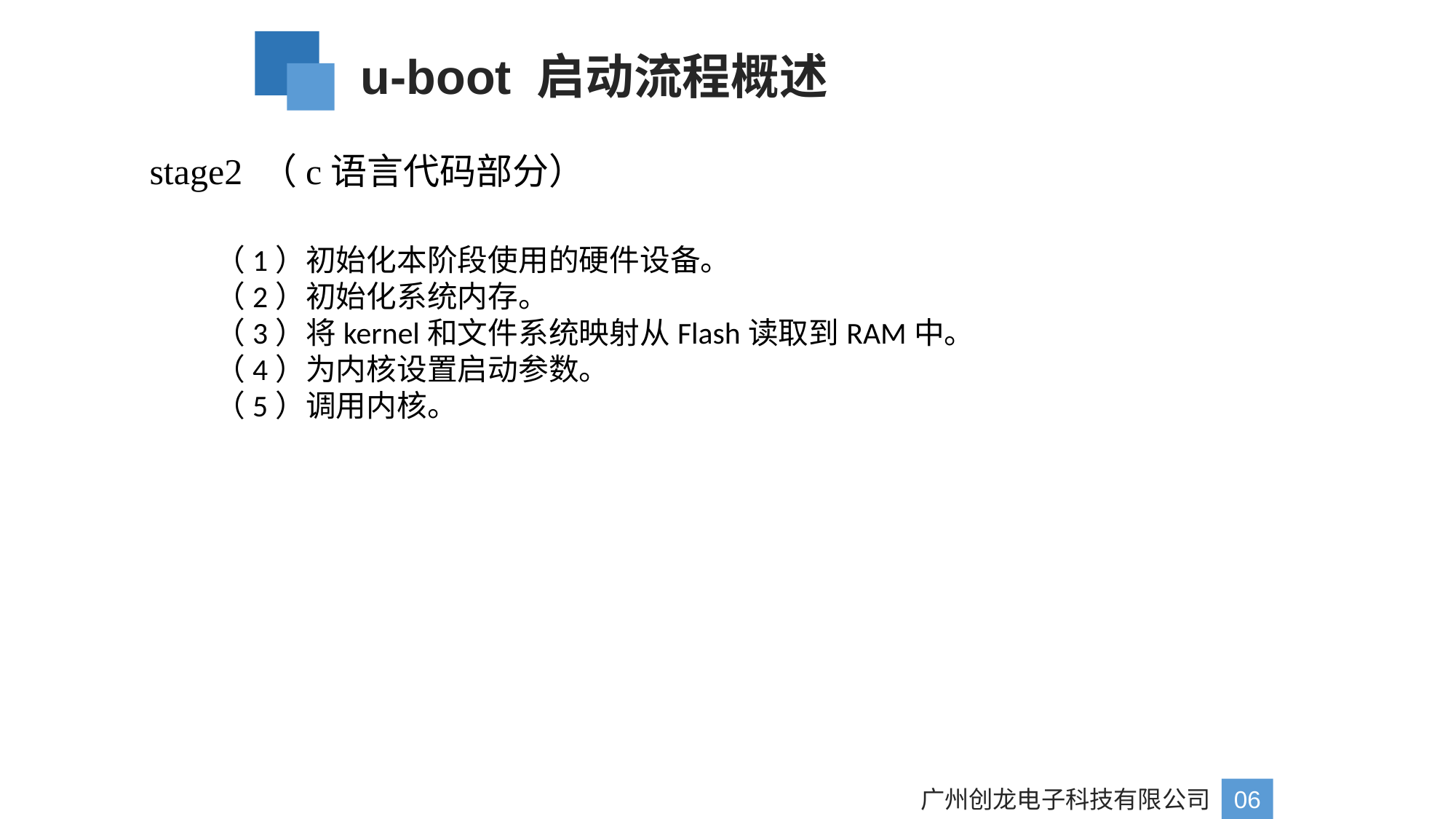

u-boot 启动流程概述
stage2 （c语言代码部分）
（1）初始化本阶段使用的硬件设备。
（2）初始化系统内存。
（3）将kernel和文件系统映射从Flash读取到RAM中。
（4）为内核设置启动参数。
（5）调用内核。
广州创龙电子科技有限公司
06